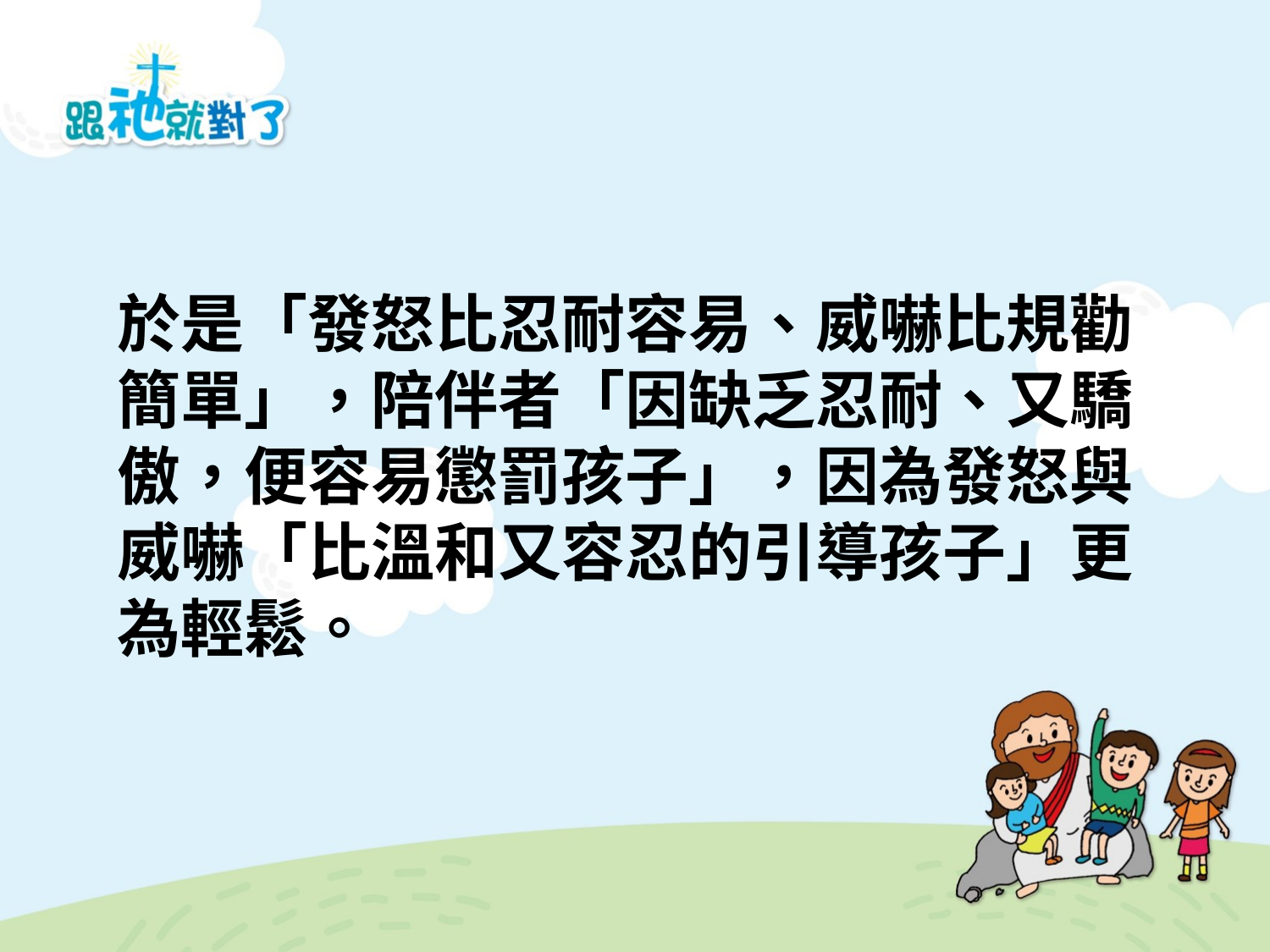

於是「發怒比忍耐容易、威嚇比規勸簡單」，陪伴者「因缺乏忍耐、又驕傲，便容易懲罰孩子」，因為發怒與威嚇「比溫和又容忍的引導孩子」更為輕鬆。